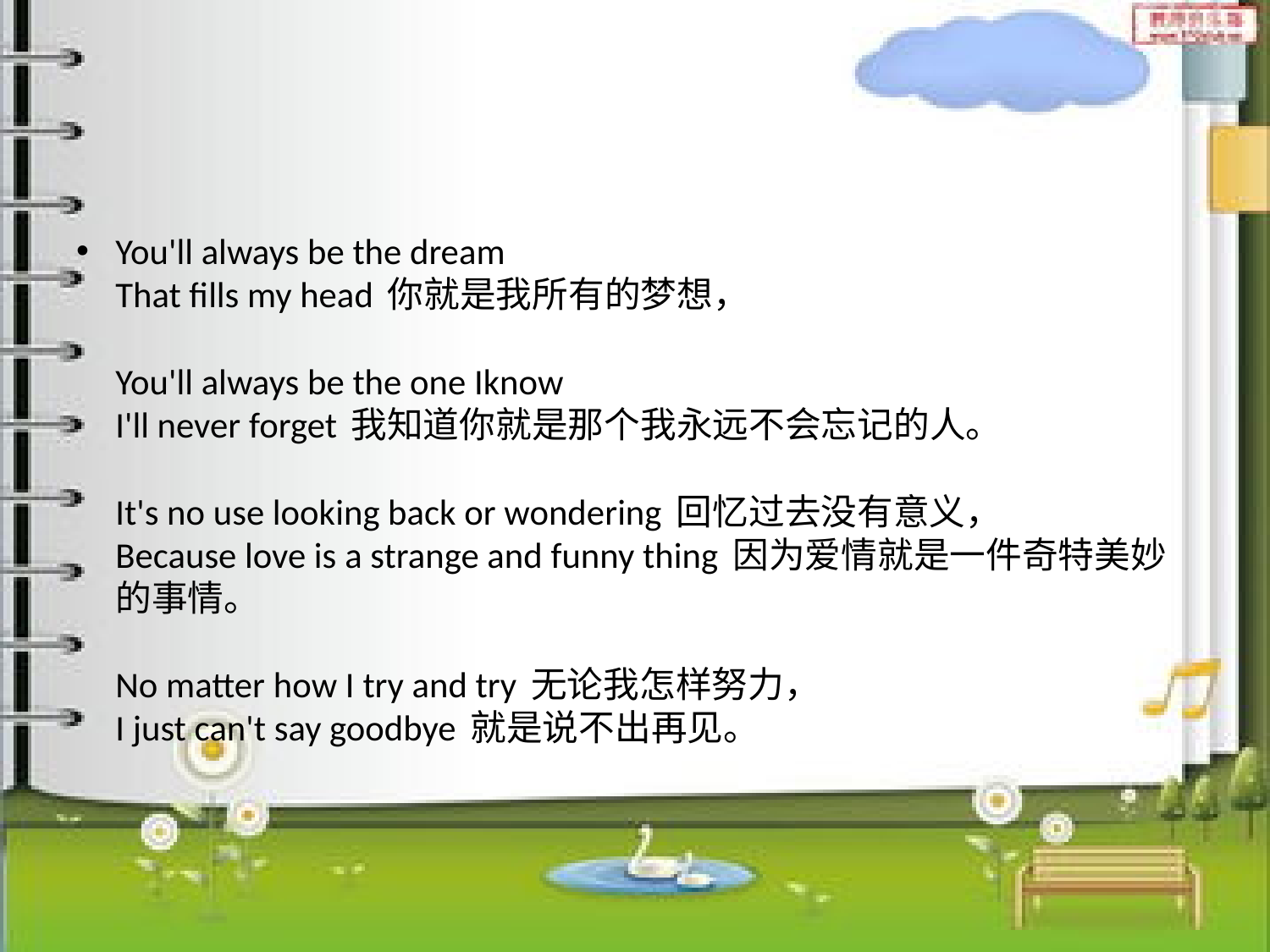

#
You'll always be the dream
That fills my head 你就是我所有的梦想，
You'll always be the one Iknow
I'll never forget 我知道你就是那个我永远不会忘记的人。
It's no use looking back or wondering 回忆过去没有意义，
Because love is a strange and funny thing 因为爱情就是一件奇特美妙的事情。
No matter how I try and try 无论我怎样努力，
I just can't say goodbye 就是说不出再见。